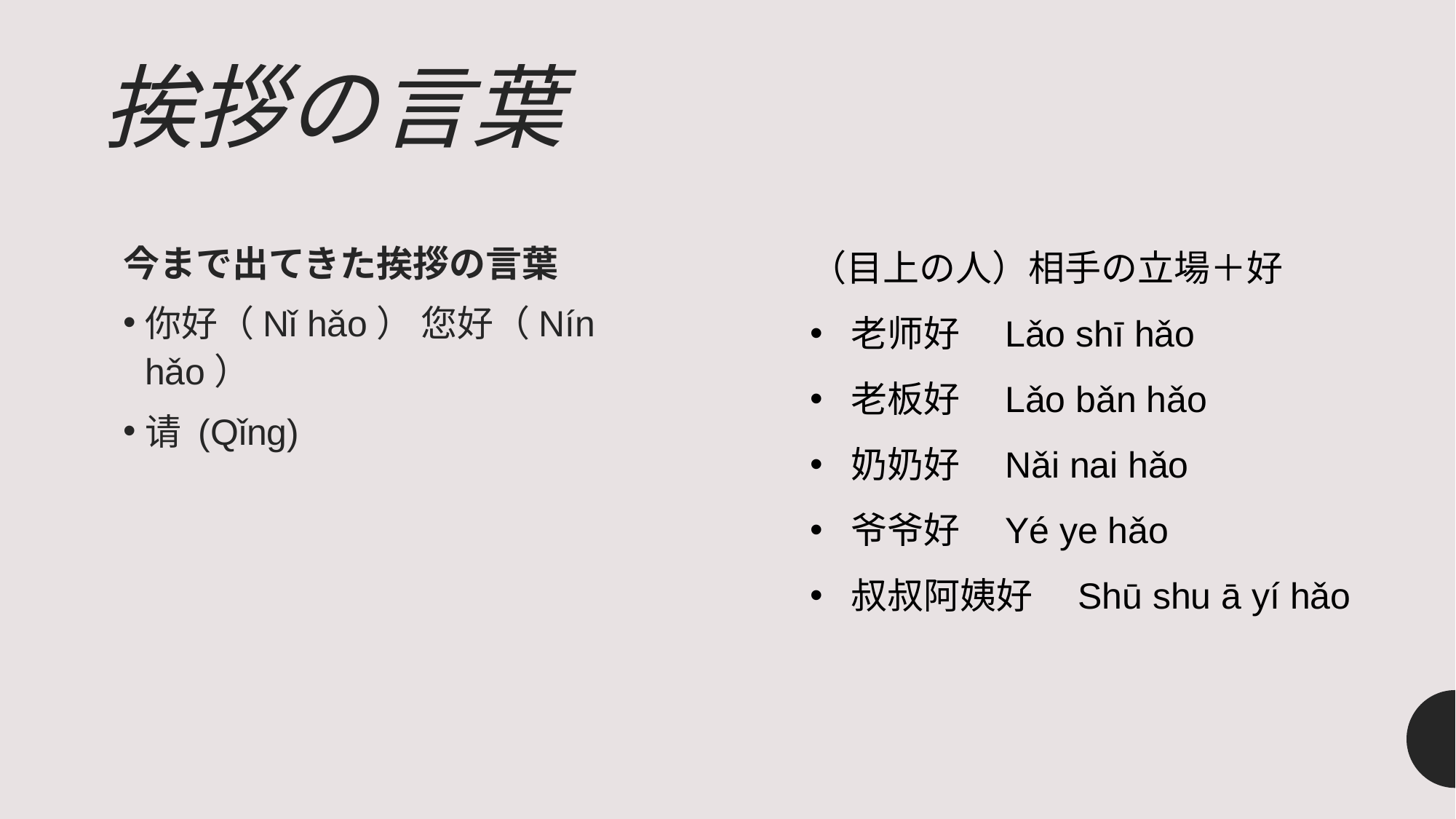

# 挨拶の言葉
（目上の人）相手の立場＋好
老师好　Lǎo shī hǎo
老板好　Lǎo bǎn hǎo
奶奶好　Nǎi nai hǎo
爷爷好　Yé ye hǎo
叔叔阿姨好　Shū shu ā yí hǎo

今まで出てきた挨拶の言葉
你好（Nǐ hǎo） 您好（Nín hǎo）
请 (Qǐng)